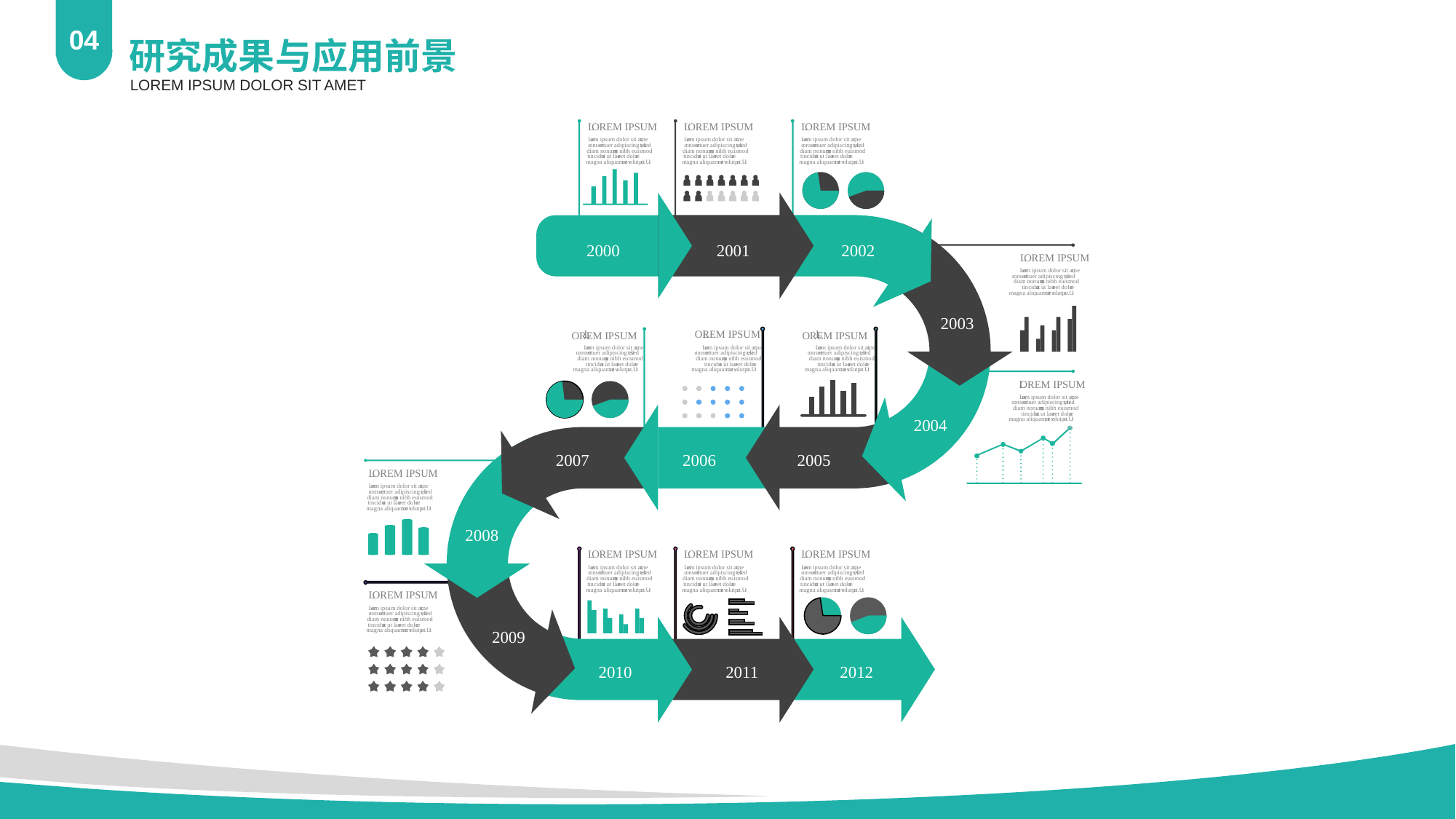

04
研究成果与应用前景
LOREM IPSUM DOLOR SIT AMET

L
OREM IPSUM
L
OREM IPSUM
L
OREM IPSUM
L
o
r
em ipsum dolor sit ame
t
,
L
o
r
em ipsum dolor sit ame
t
,
L
o
r
em ipsum dolor sit ame
t
,
c
onse
c
t
etuer adipiscing eli
t
,
 sed
c
onse
c
t
etuer adipiscing eli
t
,
 sed
c
onse
c
t
etuer adipiscing eli
t
,
 sed
diam nonum
m
y nibh euismod
diam nonum
m
y nibh euismod
diam nonum
m
y nibh euismod
tincidu
n
t ut lao
r
eet dolo
r
e
tincidu
n
t ut lao
r
eet dolo
r
e
tincidu
n
t ut lao
r
eet dolo
r
e
magna aliquam e
r
a
t
v
olutp
a
t
.
U
t
magna aliquam e
r
a
t
v
olutp
a
t
.
U
t
magna aliquam e
r
a
t
v
olutp
a
t
.
U
t

2000
2001
2002

L
OREM IPSUM
L
o
r
em ipsum dolor sit ame
t
,
c
onse
c
t
etuer adipiscing eli
t
,
 sed
diam nonum
m
y nibh euismod
tincidu
n
t ut lao
r
eet dolo
r
e
magna aliquam e
r
a
t
v
olutp
a
t
.
U
t

2003

L
OREM IPSUM
L
L
OREM IPSUM
OREM IPSUM

L
o
r
em ipsum dolor sit ame
t
,
L
o
r
em ipsum dolor sit ame
t
,
L
o
r
em ipsum dolor sit ame
t
,
c
onse
c
t
etuer adipiscing eli
t
,
 sed
c
onse
c
t
etuer adipiscing eli
t
,
 sed
c
onse
c
t
etuer adipiscing eli
t
,
 sed

diam nonum
m
y nibh euismod
diam nonum
m
y nibh euismod
diam nonum
m
y nibh euismod
tincidu
n
t ut lao
r
eet dolo
r
e
tincidu
n
t ut lao
r
eet dolo
r
e
tincidu
n
t ut lao
r
eet dolo
r
e
magna aliquam e
r
a
t
v
olutp
a
t
.
U
t
magna aliquam e
r
a
t
v
olutp
a
t
.
U
t
magna aliquam e
r
a
t
v
olutp
a
t
.
U
t

L
OREM IPSUM

L
o
r
em ipsum dolor sit ame
t
,

c
onse
c
t
etuer adipiscing eli
t
,
 sed

diam nonum
m
y nibh euismod

tincidu
n
t ut lao
r
eet dolo
r
e

2004
magna aliquam e
r
a
t
v
olutp
a
t
.
U
t

2007
2006
2005

L
OREM IPSUM

L
o
r
em ipsum dolor sit ame
t
,

c
onse
c
t
etuer adipiscing eli
t
,
 sed
diam nonum
m
y nibh euismod
tincidu
n
t ut lao
r
eet dolo
r
e
magna aliquam e
r
a
t
v
olutp
a
t
.
U
t

2008

L
OREM IPSUM
L
OREM IPSUM
L
OREM IPSUM

L
o
r
em ipsum dolor sit ame
t
,
L
o
r
em ipsum dolor sit ame
t
,
L
o
r
em ipsum dolor sit ame
t
,

c
onse
c
t
etuer adipiscing eli
t
,
 sed
c
onse
c
t
etuer adipiscing eli
t
,
 sed
c
onse
c
t
etuer adipiscing eli
t
,
 sed

diam nonum
m
y nibh euismod
diam nonum
m
y nibh euismod
diam nonum
m
y nibh euismod
tincidu
n
t ut lao
r
eet dolo
r
e
tincidu
n
t ut lao
r
eet dolo
r
e
tincidu
n
t ut lao
r
eet dolo
r
e

magna aliquam e
r
a
t
v
olutp
a
t
.
U
t
magna aliquam e
r
a
t
v
olutp
a
t
.
U
t
magna aliquam e
r
a
t
v
olutp
a
t
.
U
t
L
OREM IPSUM

L
o
r
em ipsum dolor sit ame
t
,

c
onse
c
t
etuer adipiscing eli
t
,
 sed

diam nonum
m
y nibh euismod

tincidu
n
t ut lao
r
eet dolo
r
e

2009
magna aliquam e
r
a
t
v
olutp
a
t
.
U
t

2010
2011
2012